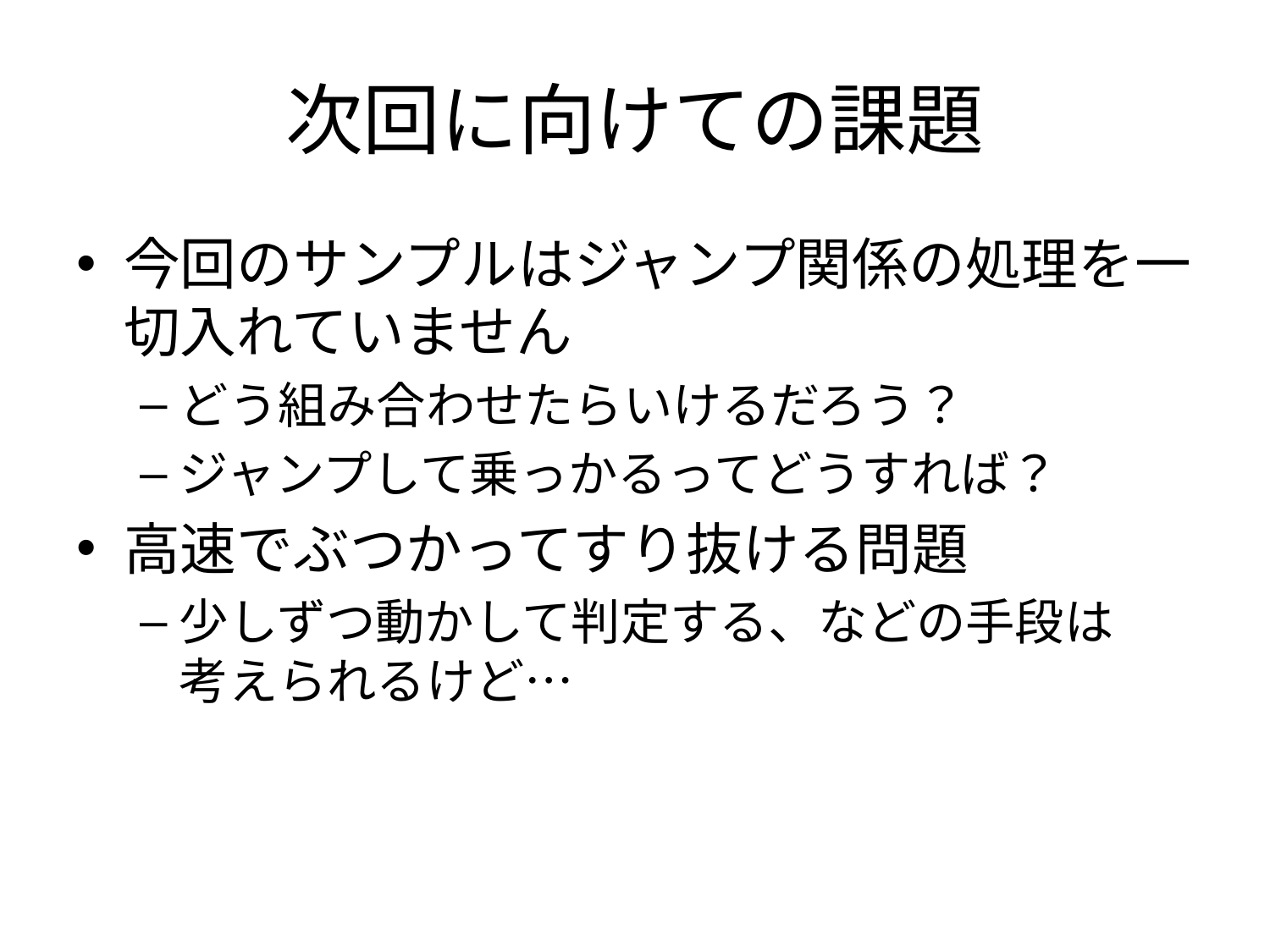

# 次回に向けての課題
今回のサンプルはジャンプ関係の処理を一切入れていません
どう組み合わせたらいけるだろう？
ジャンプして乗っかるってどうすれば？
高速でぶつかってすり抜ける問題
少しずつ動かして判定する、などの手段は
考えられるけど…